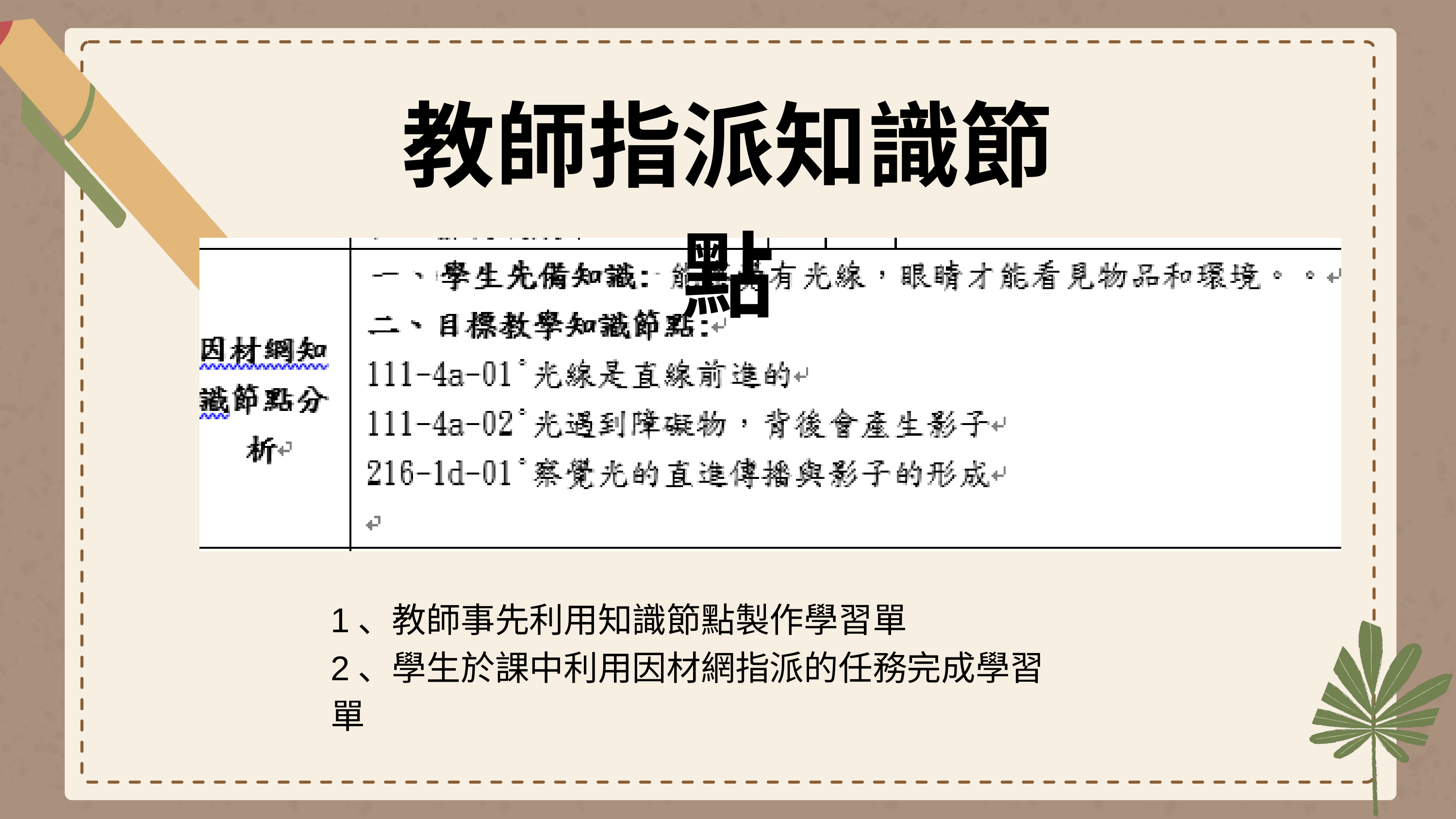

的的
教師指派知識節點

1、教師事先利用知識節點製作學習單
2、學生於課中利用因材網指派的任務完成學習單